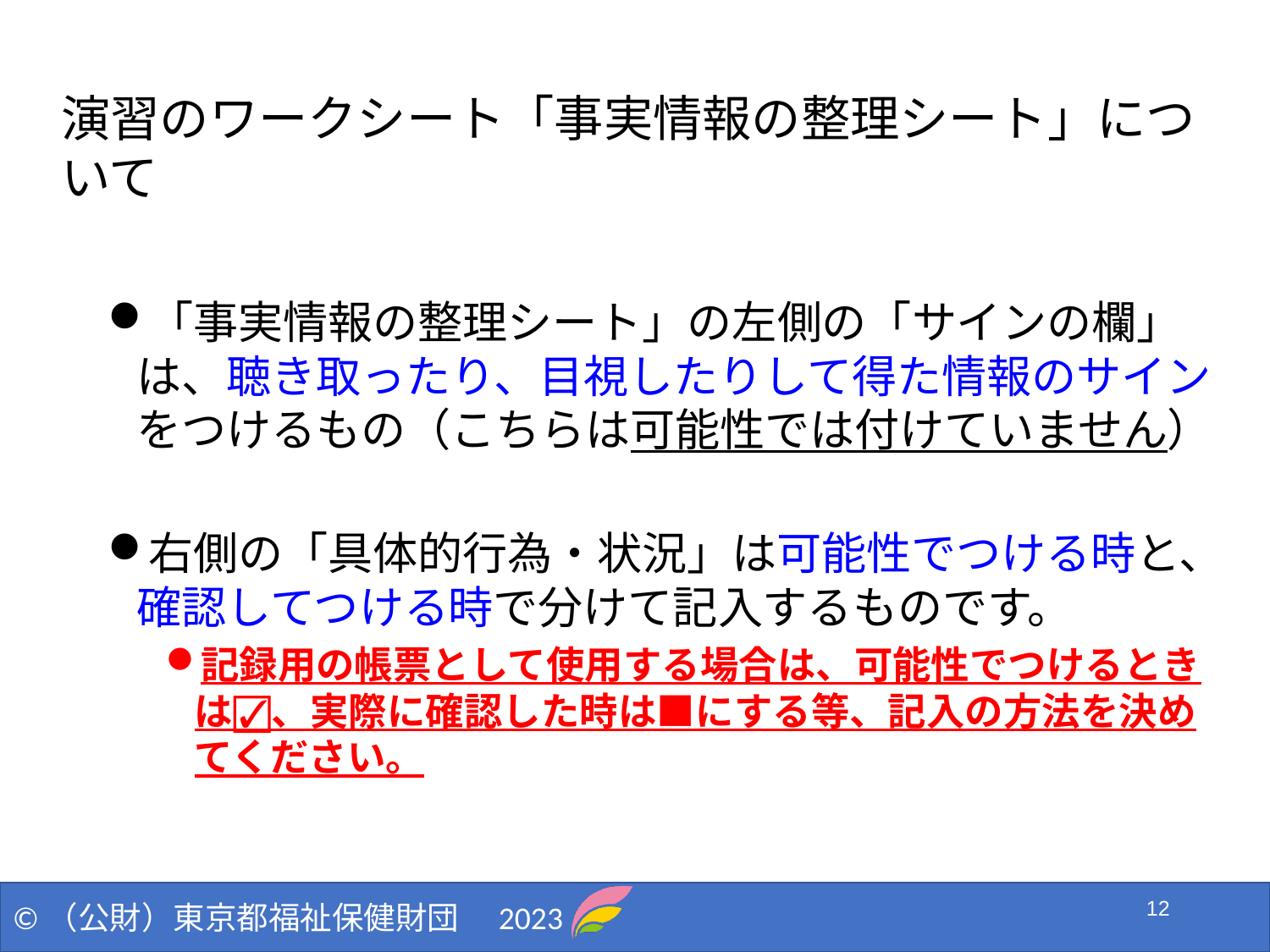

# 演習のワークシート「事実情報の整理シート」について

「事実情報の整理シート」の左側の「サインの欄」は、聴き取ったり、目視したりして得た情報のサインをつけるもの（こちらは可能性では付けていません）

右側の「具体的行為・状況」は可能性でつける時と、確認してつける時で分けて記入するものです。
記録用の帳票として使用する場合は、可能性でつけるときは☑、実際に確認した時は■にする等、記入の方法を決めてください。
12